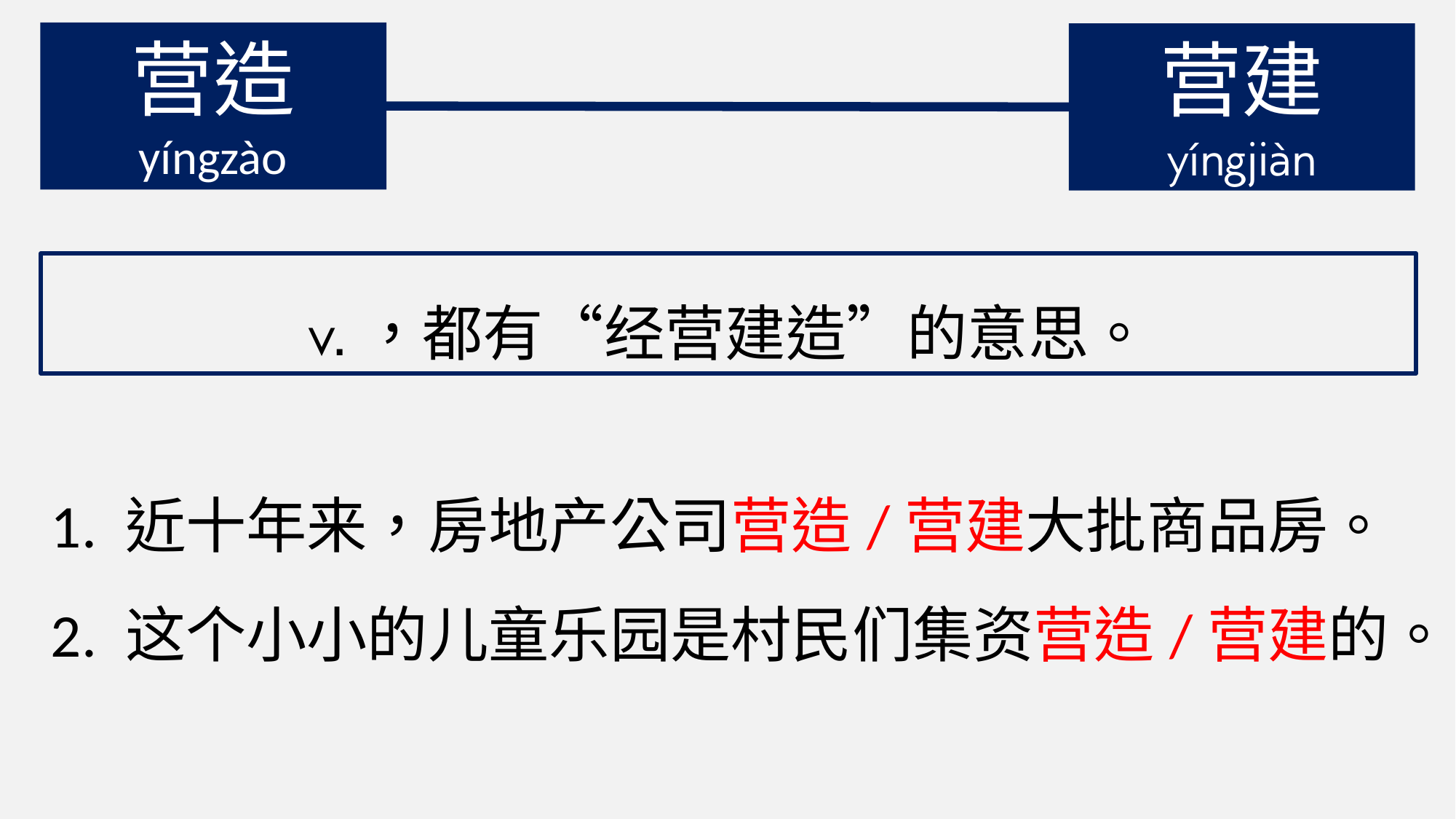

营造
yíngzào
营建
yíngjiàn
v.，都有“经营建造”的意思。
1. 近十年来，房地产公司营造/营建大批商品房。
2. 这个小小的儿童乐园是村民们集资营造/营建的。